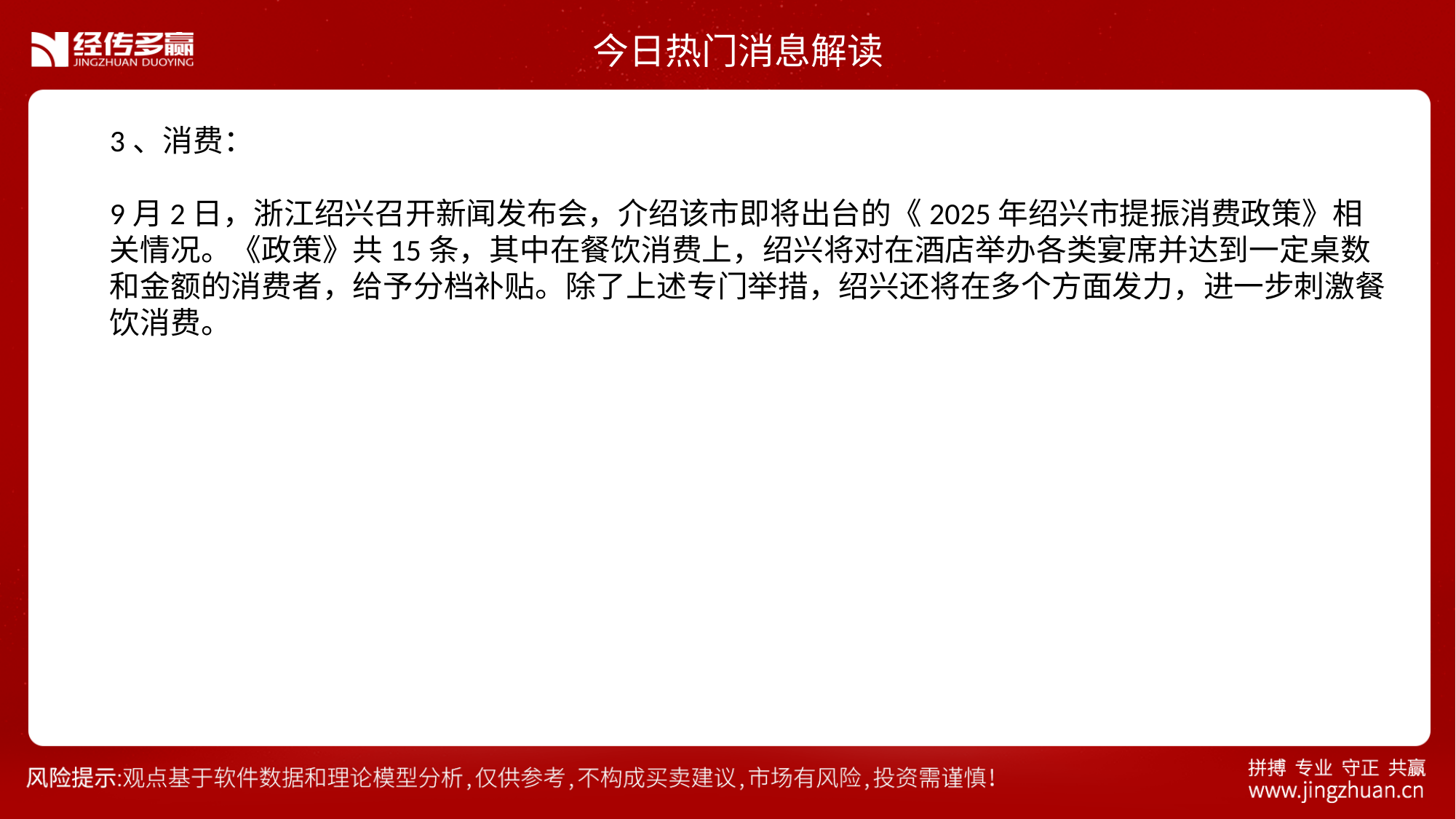

今日热门消息解读
3、消费：

9月2日，浙江绍兴召开新闻发布会，介绍该市即将出台的《2025年绍兴市提振消费政策》相关情况。《政策》共15条，其中在餐饮消费上，绍兴将对在酒店举办各类宴席并达到一定桌数和金额的消费者，给予分档补贴。除了上述专门举措，绍兴还将在多个方面发力，进一步刺激餐饮消费。